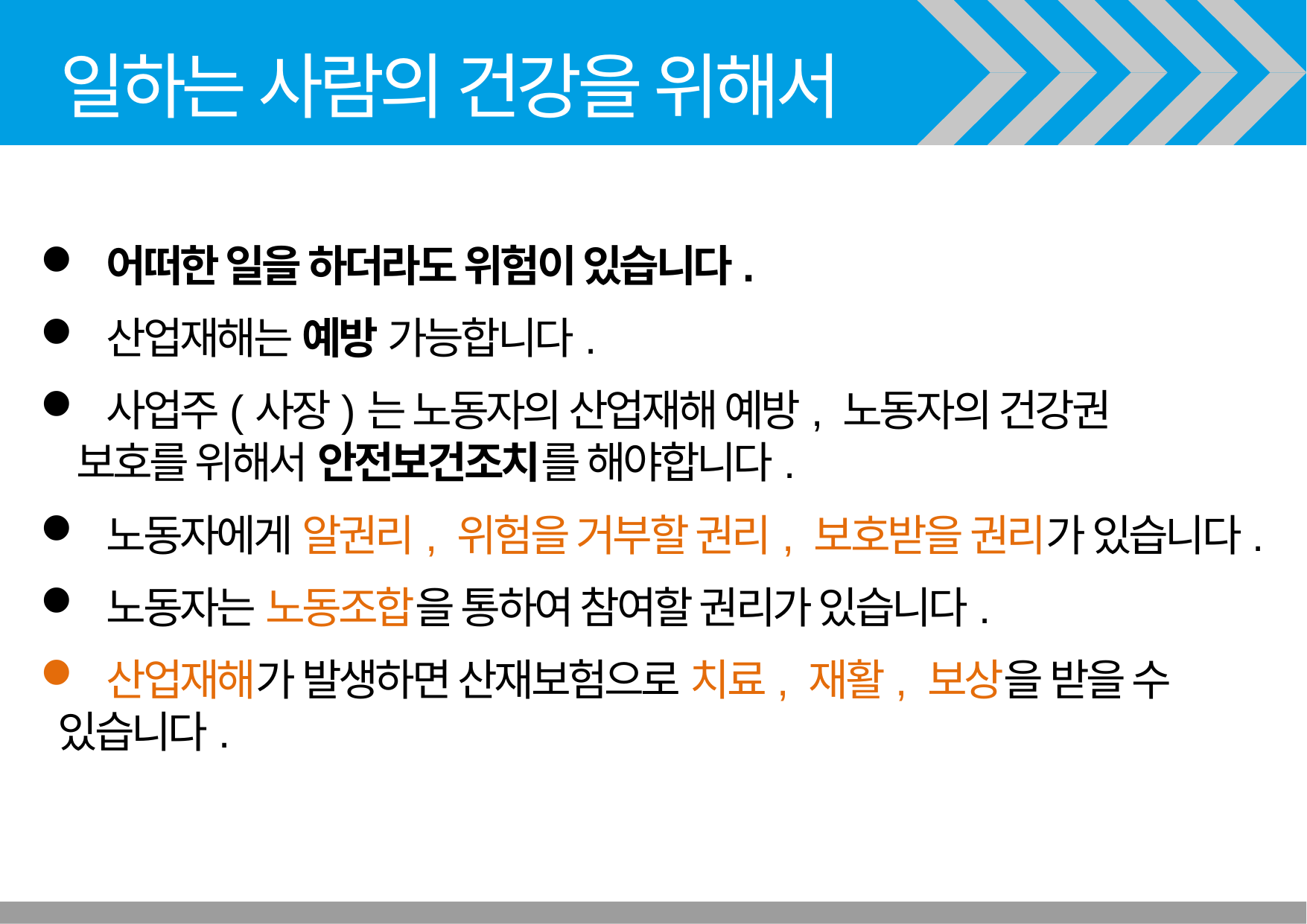

일하는 사람의 건강을 위해서
 어떠한 일을 하더라도 위험이 있습니다.
 산업재해는 예방 가능합니다.
 사업주(사장)는 노동자의 산업재해 예방, 노동자의 건강권
  보호를 위해서 안전보건조치를 해야합니다.
 노동자에게 알권리, 위험을 거부할 권리, 보호받을 권리가 있습니다.
 노동자는 노동조합을 통하여 참여할 권리가 있습니다.
 산업재해가 발생하면 산재보험으로 치료, 재활, 보상을 받을 수 있습니다.